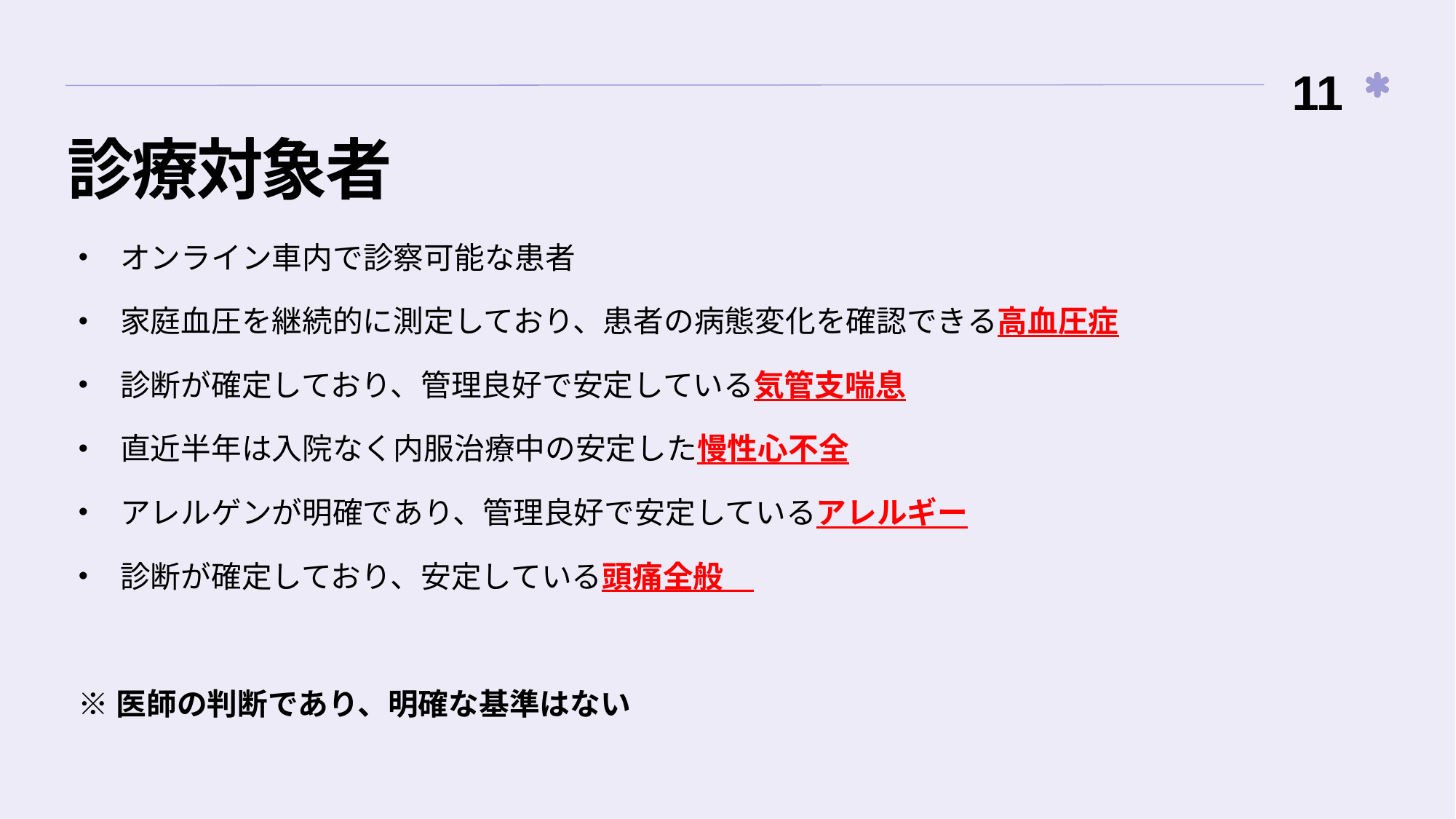

11
# 診療対象者
オンライン車内で診察可能な患者
家庭血圧を継続的に測定しており、患者の病態変化を確認できる高血圧症
診断が確定しており、管理良好で安定している気管支喘息
直近半年は入院なく内服治療中の安定した慢性心不全
アレルゲンが明確であり、管理良好で安定しているアレルギー
診断が確定しており、安定している頭痛全般

※医師の判断であり、明確な基準はない